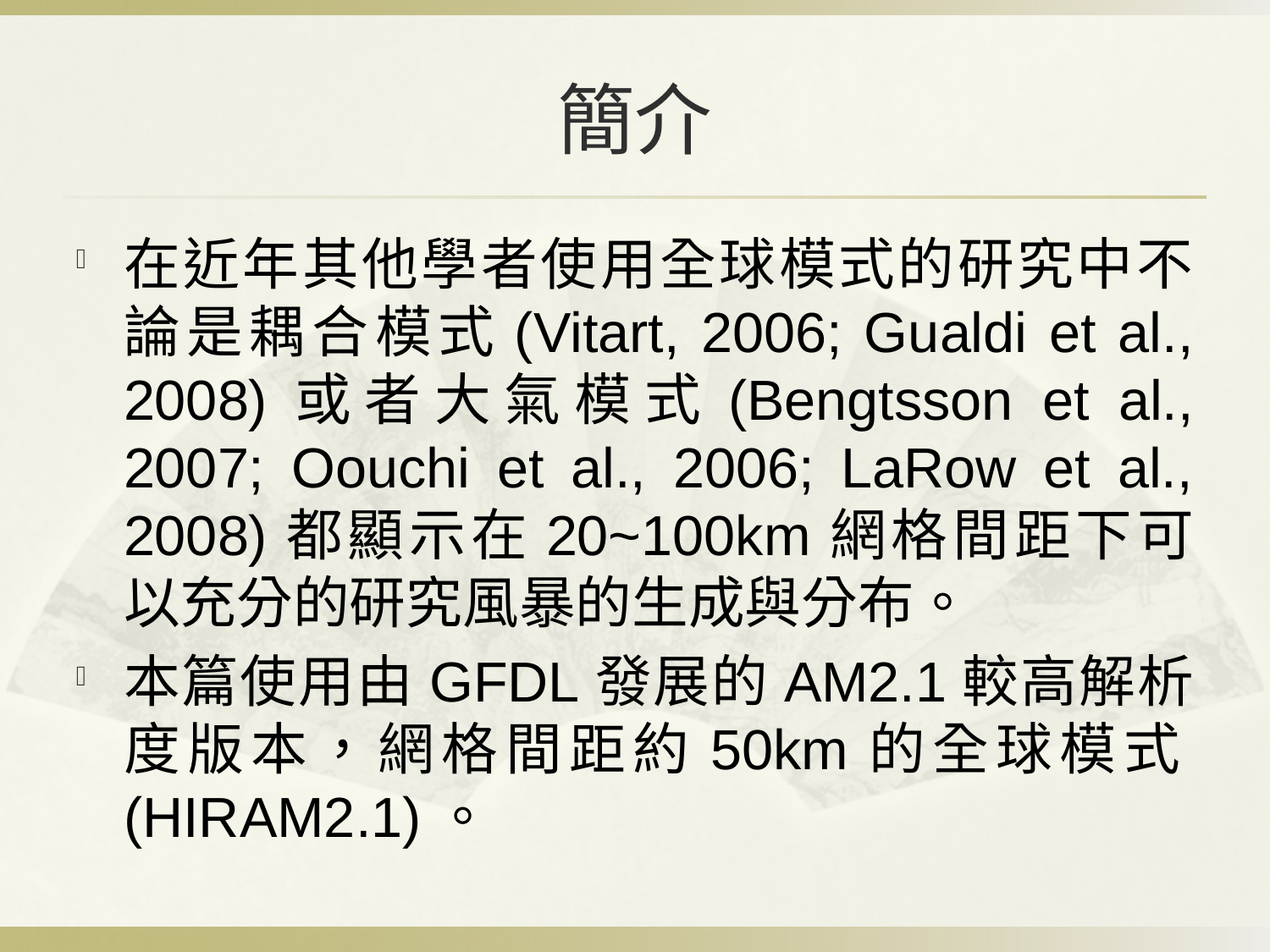

# 簡介
在近年其他學者使用全球模式的研究中不論是耦合模式(Vitart, 2006; Gualdi et al., 2008)或者大氣模式(Bengtsson et al., 2007; Oouchi et al., 2006; LaRow et al., 2008)都顯示在20~100km網格間距下可以充分的研究風暴的生成與分布。
本篇使用由GFDL發展的AM2.1較高解析度版本，網格間距約50km的全球模式(HIRAM2.1)。